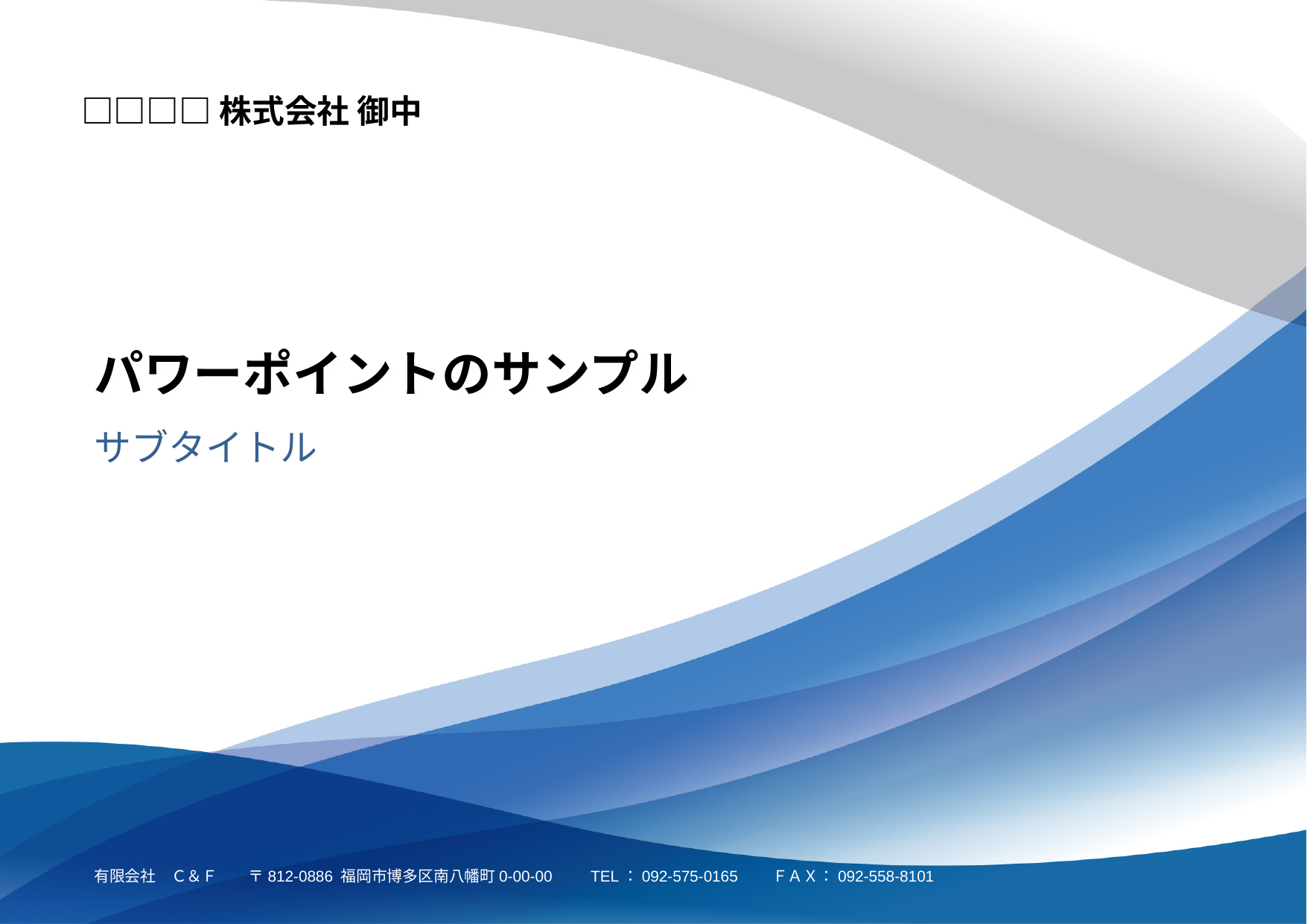

□□□□株式会社 御中
# パワーポイントのサンプル
サブタイトル
有限会社　Ｃ＆Ｆ　　〒812-0886 福岡市博多区南八幡町0-00-00　　TEL：092-575-0165　　ＦＡＸ：092-558-8101